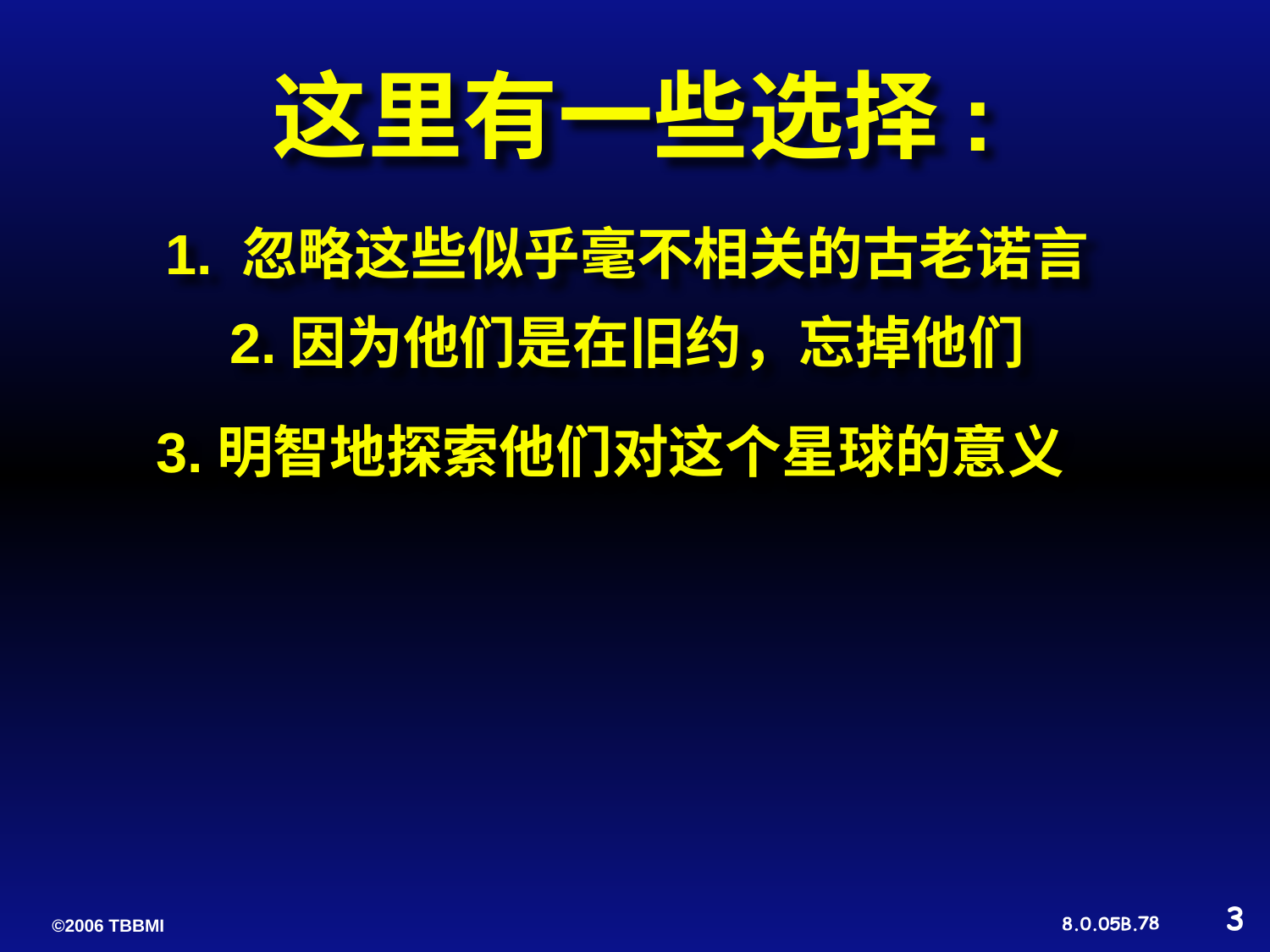

这里有一些选择:
1. 忽略这些似乎毫不相关的古老诺言
2.因为他们是在旧约，忘掉他们
3.明智地探索他们对这个星球的意义
3

78